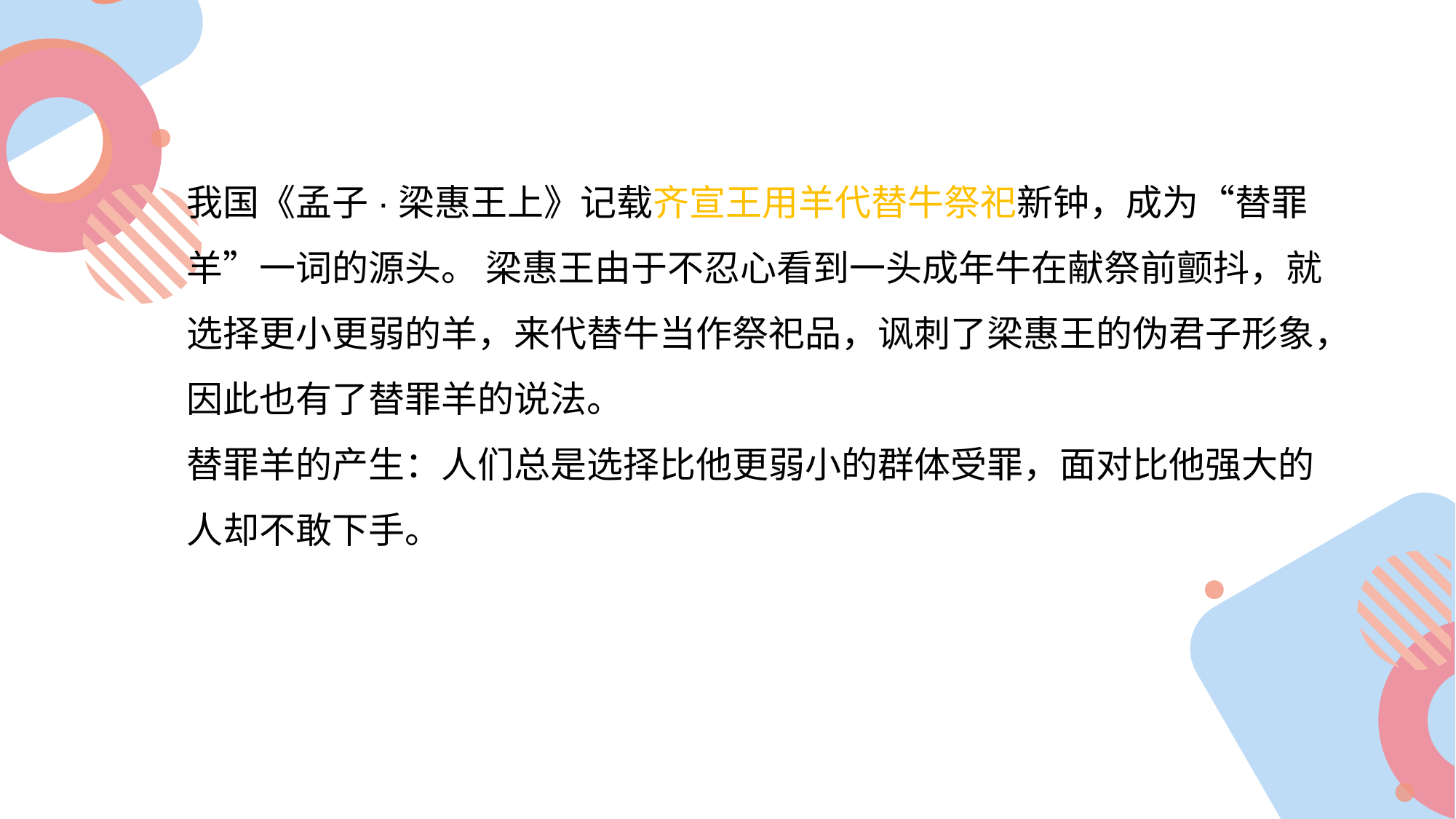

我国《孟子·梁惠王上》记载齐宣王用羊代替牛祭祀新钟，成为“替罪羊”一词的源头。 梁惠王由于不忍心看到一头成年牛在献祭前颤抖，就选择更小更弱的羊，来代替牛当作祭祀品，讽刺了梁惠王的伪君子形象，因此也有了替罪羊的说法。
替罪羊的产生：人们总是选择比他更弱小的群体受罪，面对比他强大的人却不敢下手。

标题二

标题一
标题四
标题三